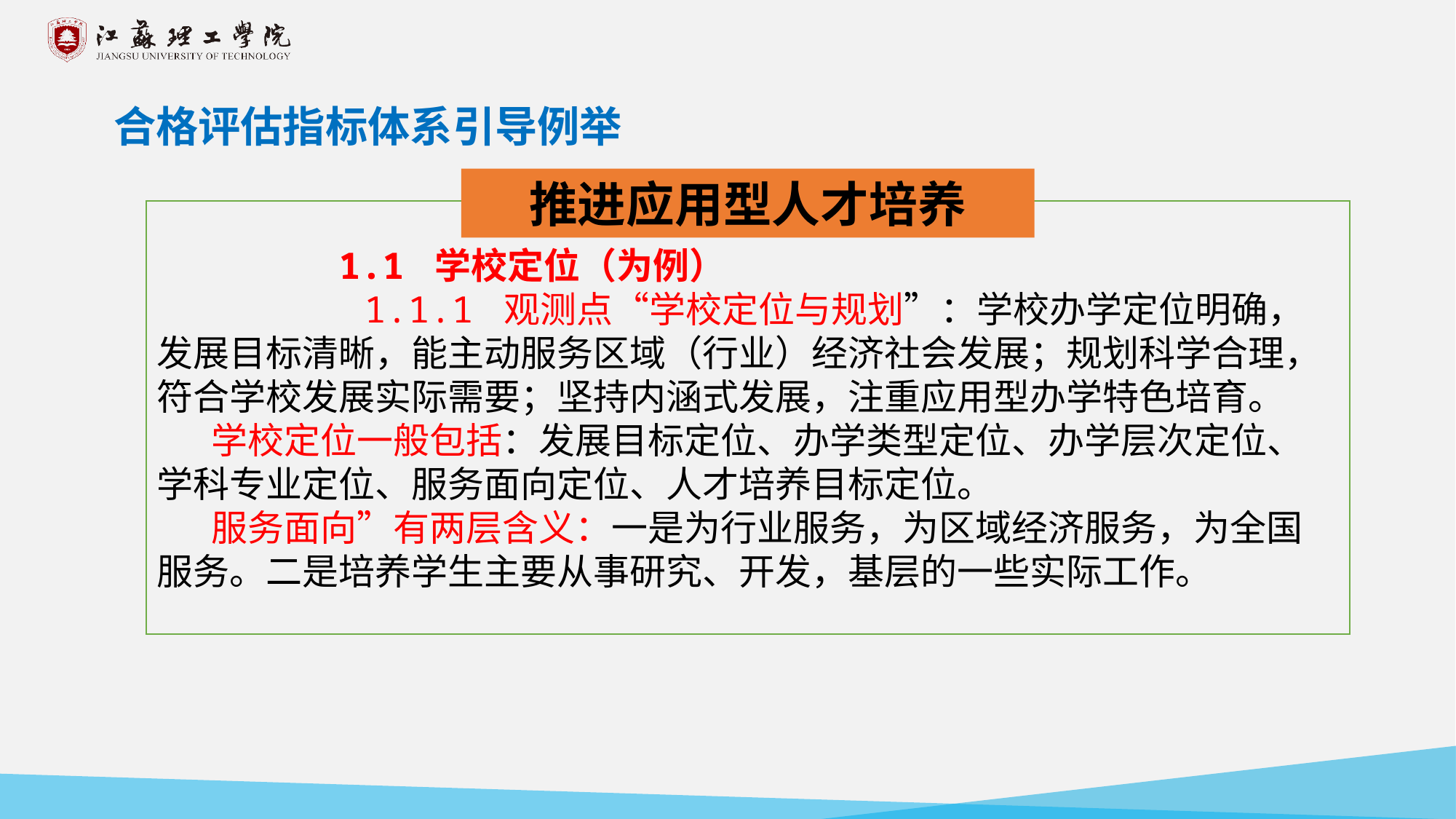

合格评估指标体系引导例举
推进应用型人才培养

       1.1 学校定位（为例）
       1.1.1 观测点“学校定位与规划”：学校办学定位明确，发展目标清晰，能主动服务区域（行业）经济社会发展；规划科学合理，符合学校发展实际需要；坚持内涵式发展，注重应用型办学特色培育。
学校定位一般包括：发展目标定位、办学类型定位、办学层次定位、学科专业定位、服务面向定位、人才培养目标定位。
服务面向”有两层含义：一是为行业服务，为区域经济服务，为全国服务。二是培养学生主要从事研究、开发，基层的一些实际工作。